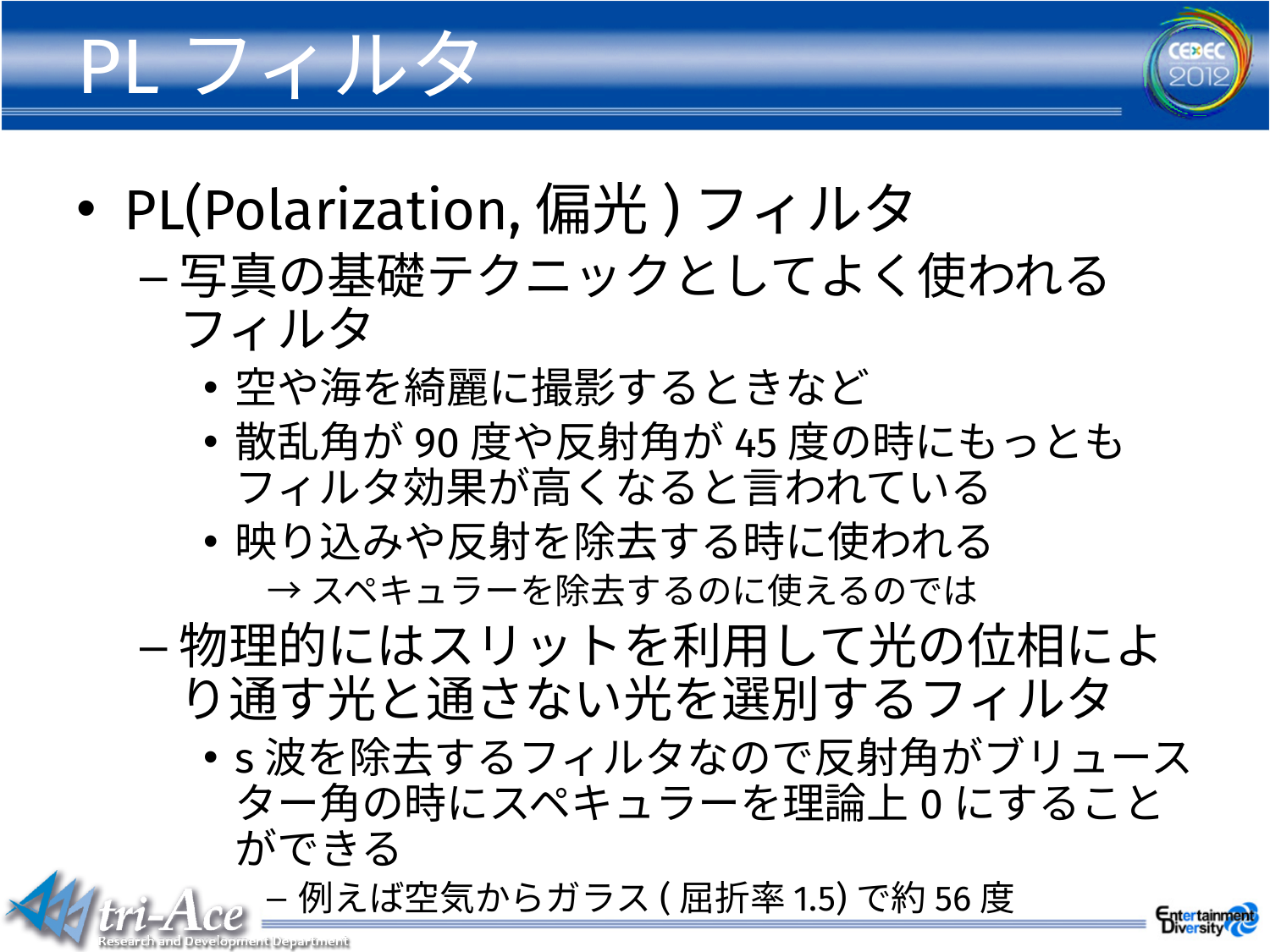

# PLフィルタ
PL(Polarization,偏光)フィルタ
写真の基礎テクニックとしてよく使われるフィルタ
空や海を綺麗に撮影するときなど
散乱角が90度や反射角が45度の時にもっともフィルタ効果が高くなると言われている
映り込みや反射を除去する時に使われる
→スペキュラーを除去するのに使えるのでは
物理的にはスリットを利用して光の位相により通す光と通さない光を選別するフィルタ
s波を除去するフィルタなので反射角がブリュースター角の時にスペキュラーを理論上0にすることができる
例えば空気からガラス(屈折率1.5)で約56度